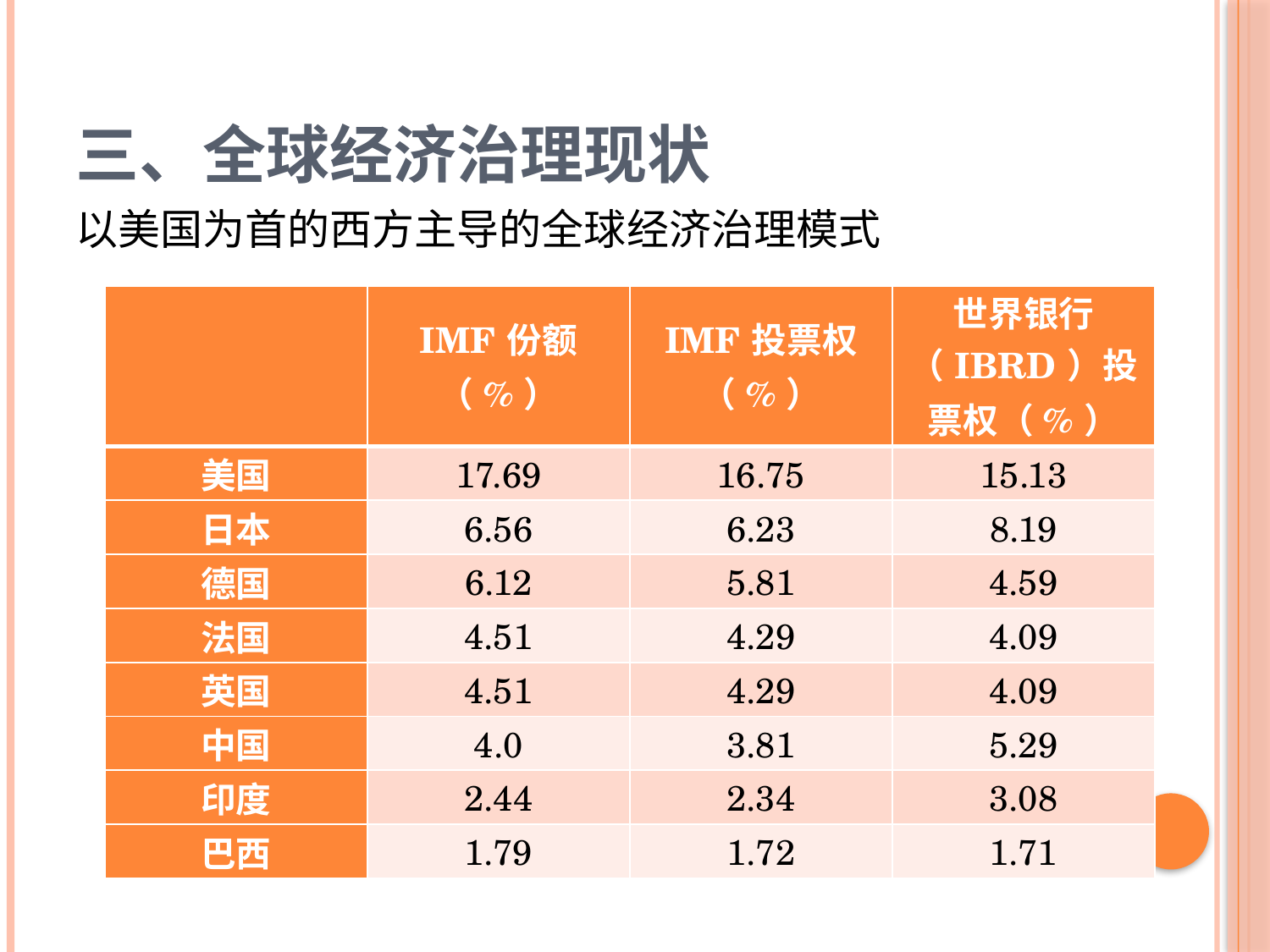

# 三、全球经济治理现状
以美国为首的西方主导的全球经济治理模式
|  | IMF份额（%） | IMF投票权（%） | 世界银行（IBRD）投票权（%） |
| --- | --- | --- | --- |
| 美国 | 17.69 | 16.75 | 15.13 |
| 日本 | 6.56 | 6.23 | 8.19 |
| 德国 | 6.12 | 5.81 | 4.59 |
| 法国 | 4.51 | 4.29 | 4.09 |
| 英国 | 4.51 | 4.29 | 4.09 |
| 中国 | 4.0 | 3.81 | 5.29 |
| 印度 | 2.44 | 2.34 | 3.08 |
| 巴西 | 1.79 | 1.72 | 1.71 |